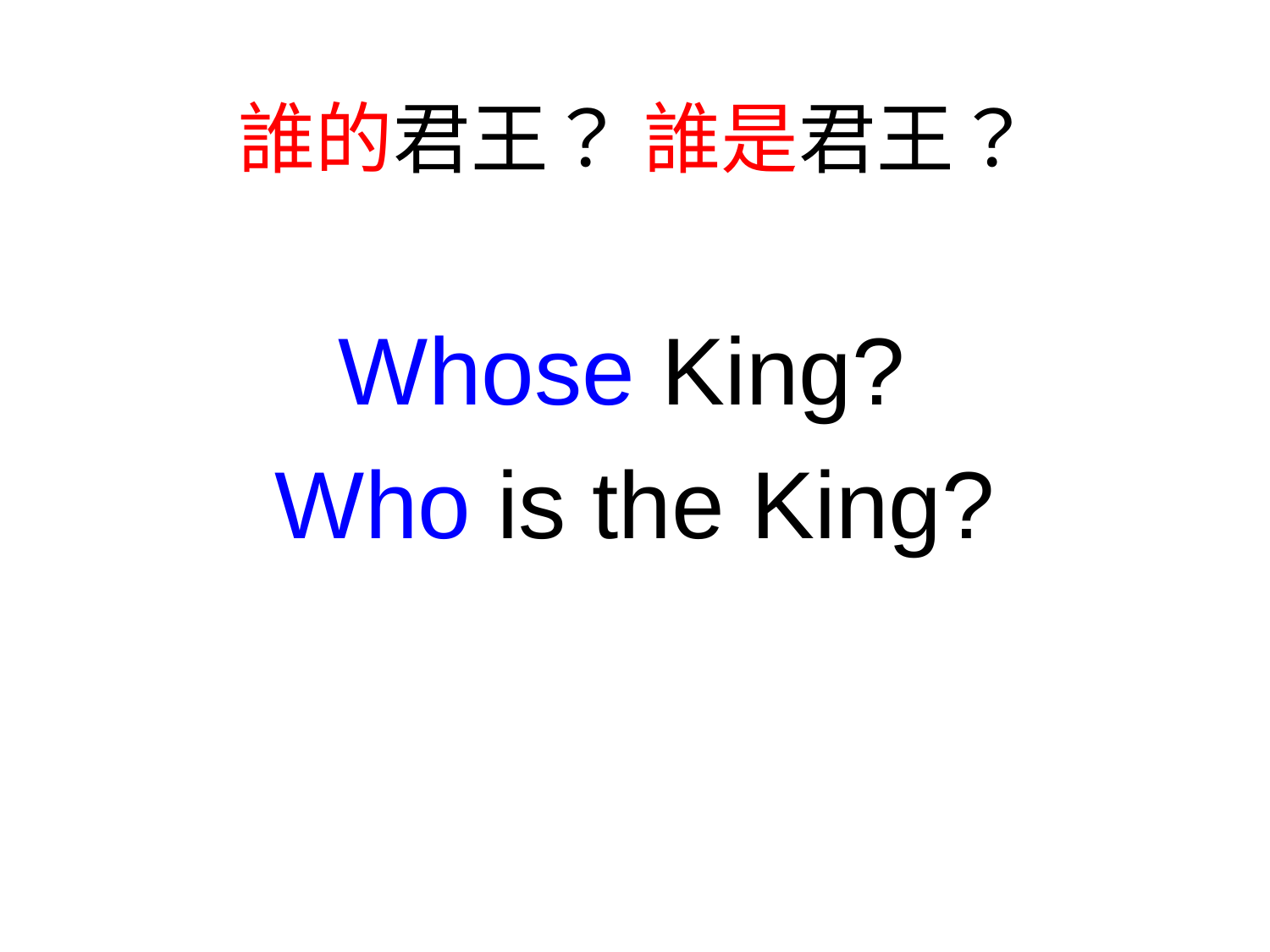

誰的君王？ 誰是君王？

Whose King?
Who is the King?